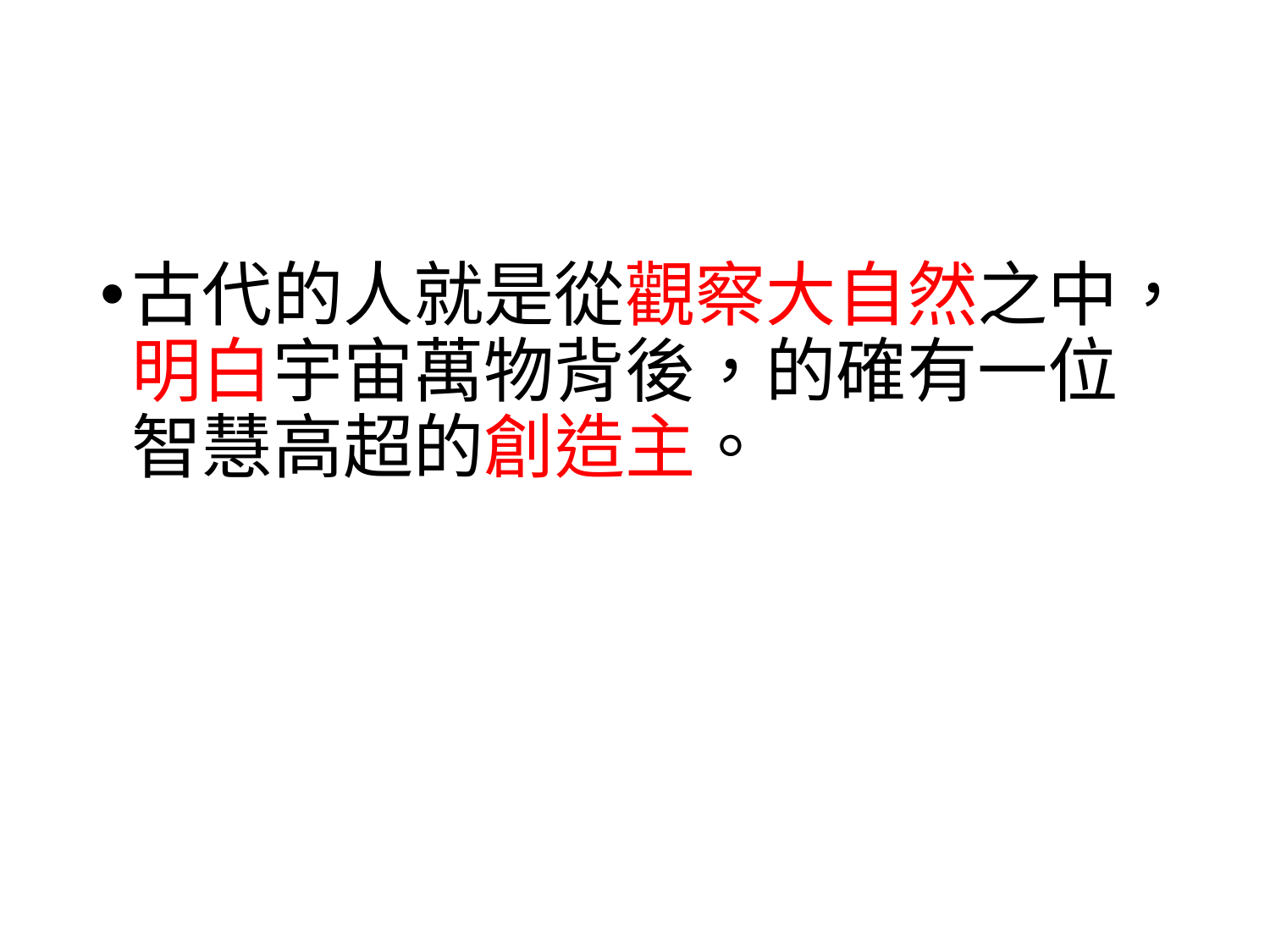

#
古代的人就是從觀察大自然之中，明白宇宙萬物背後，的確有一位智慧高超的創造主。